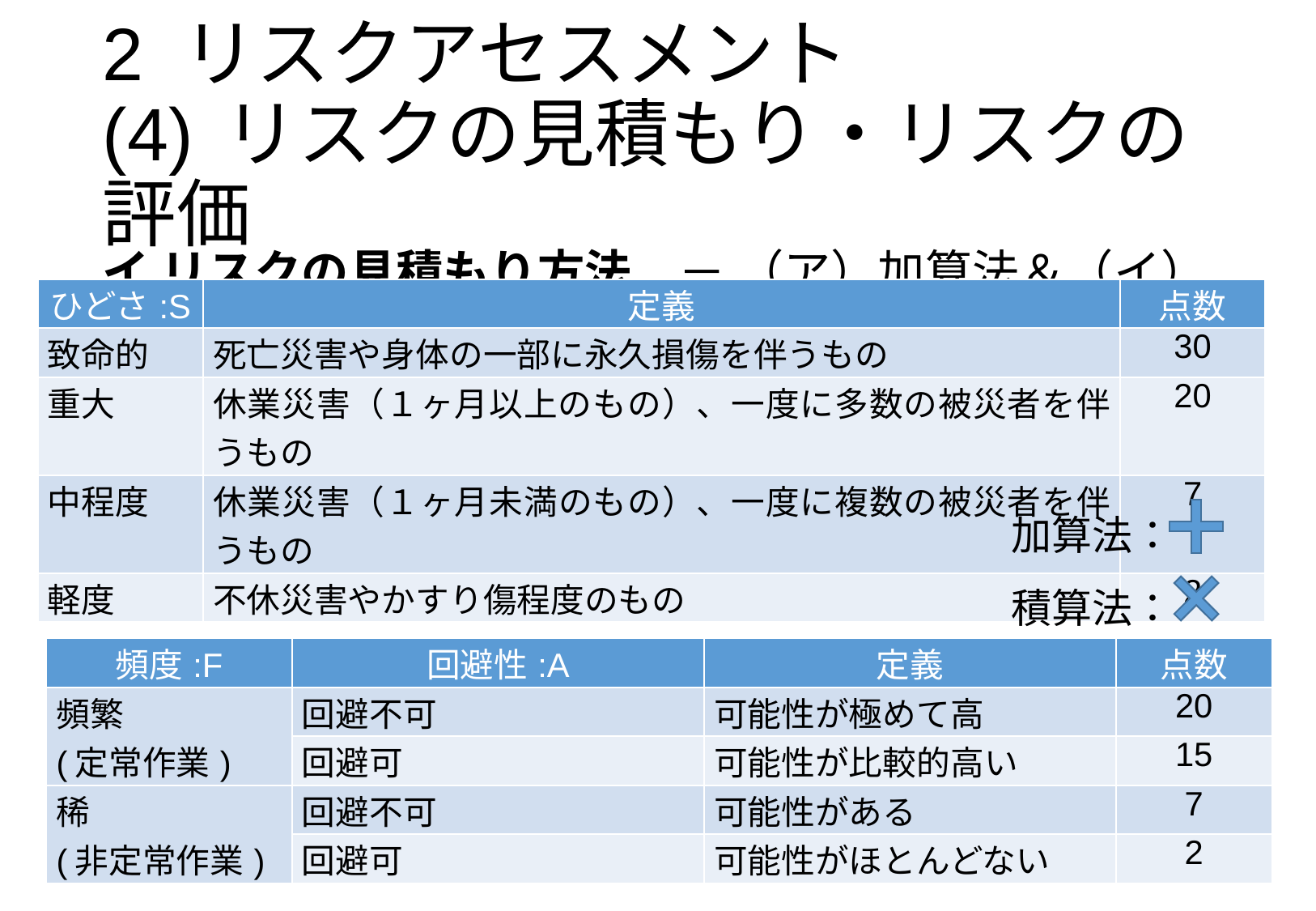

# 2 リスクアセスメント (4)	リスクの見積もり・リスクの評価
イ リスクの見積もり方法　－ （ア）加算法＆（イ）積算法

| ひどさ:S | 定義 | 点数 |
| --- | --- | --- |
| 致命的 | 死亡災害や身体の一部に永久損傷を伴うもの | 30 |
| 重大 | 休業災害（１ヶ月以上のもの）、一度に多数の被災者を伴うもの | 20 |
| 中程度 | 休業災害（１ヶ月未満のもの）、一度に複数の被災者を伴うもの | 7 |
| 軽度 | 不休災害やかすり傷程度のもの | 2 |
加算法：
積算法：

| 頻度:F | 回避性:A | 定義 | 点数 |
| --- | --- | --- | --- |
| 頻繁 (定常作業) | 回避不可 | 可能性が極めて高 | 20 |
|  | 回避可 | 可能性が比較的高い | 15 |
| 稀 (非定常作業) | 回避不可 | 可能性がある | 7 |
|  | 回避可 | 可能性がほとんどない | 2 |